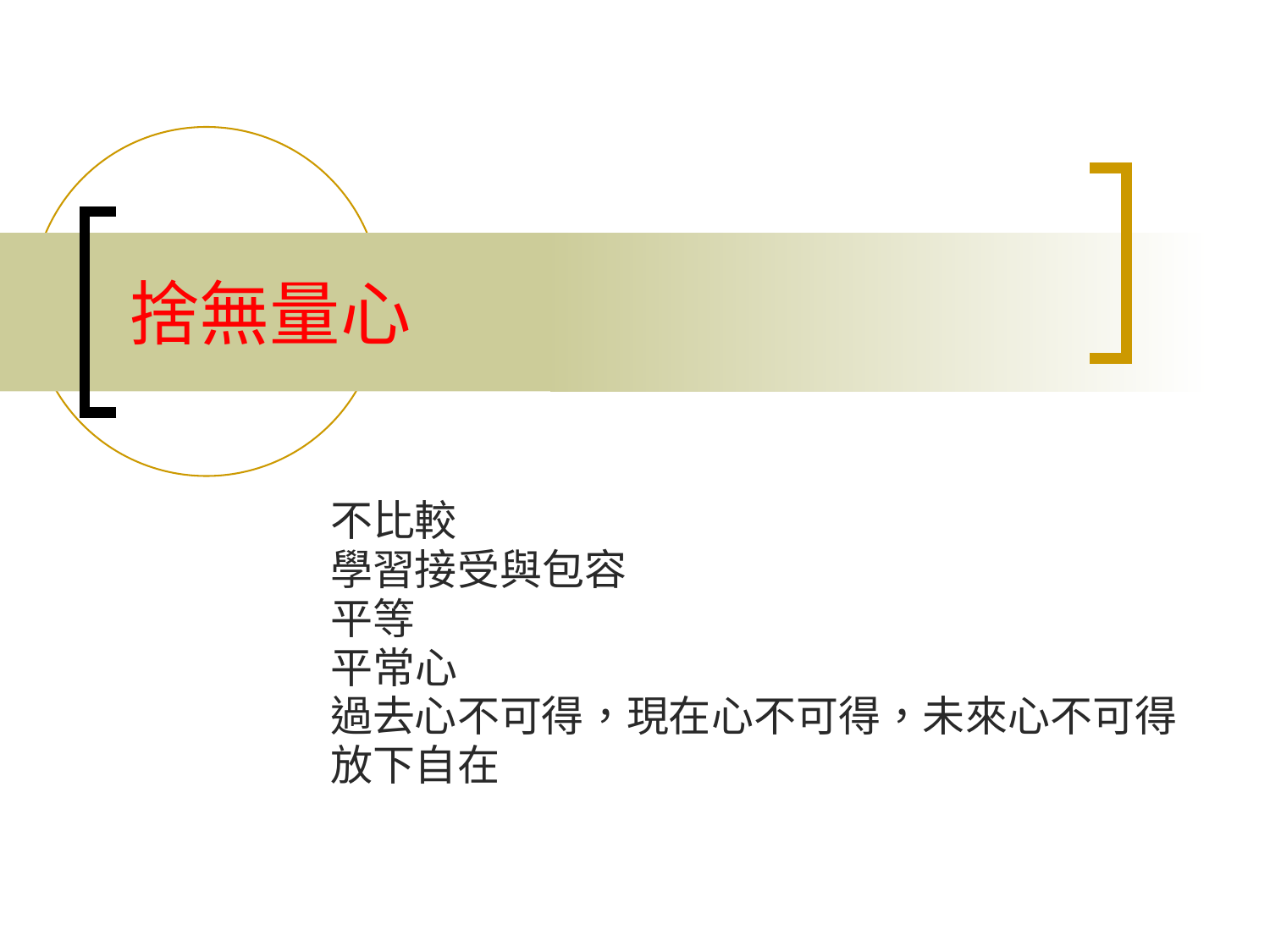

# 捨無量心
不比較
學習接受與包容
平等
平常心
過去心不可得，現在心不可得，未來心不可得
放下自在